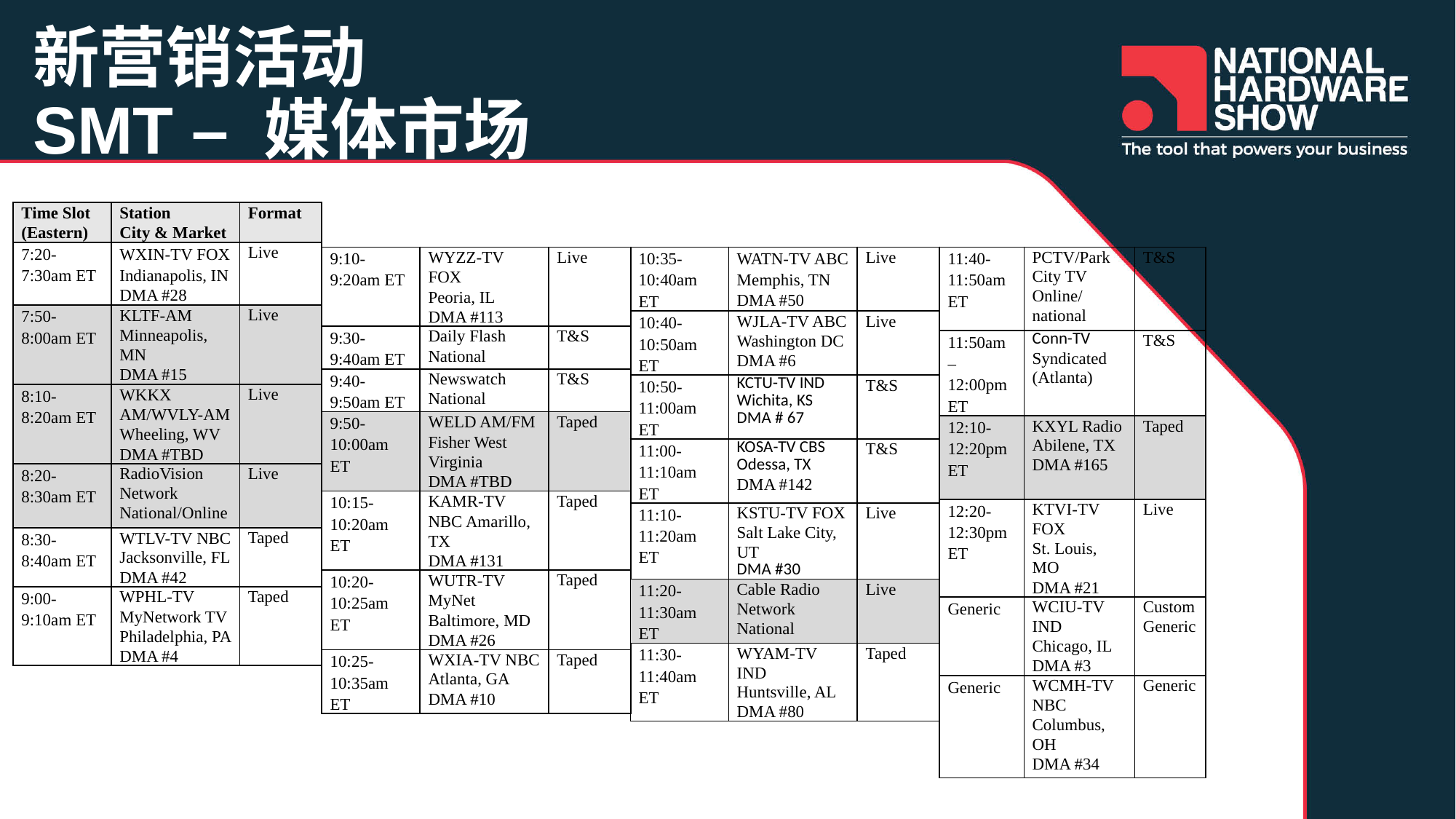

# 新营销活动 SMT – 媒体市场
| Time Slot (Eastern) | Station City & Market | Format |
| --- | --- | --- |
| 7:20-7:30am ET | WXIN-TV FOX Indianapolis, IN DMA #28 | Live |
| 7:50-8:00am ET | KLTF-AM Minneapolis, MN DMA #15 | Live |
| 8:10-8:20am ET | WKKX AM/WVLY-AM Wheeling, WV DMA #TBD | Live |
| 8:20-8:30am ET | RadioVision Network National/Online | Live |
| 8:30-8:40am ET | WTLV-TV NBC Jacksonville, FL DMA #42 | Taped |
| 9:00-9:10am ET | WPHL-TV MyNetwork TV Philadelphia, PA DMA #4 | Taped |
| 11:40-11:50am ET | PCTV/Park City TV Online/national | T&S |
| --- | --- | --- |
| 11:50am – 12:00pm ET | Conn-TV Syndicated (Atlanta) | T&S |
| 12:10-12:20pm ET | KXYL Radio Abilene, TX DMA #165 | Taped |
| 12:20-12:30pm ET | KTVI-TV FOX St. Louis, MO DMA #21 | Live |
| Generic | WCIU-TV IND Chicago, IL DMA #3 | Custom Generic |
| Generic | WCMH-TV NBC Columbus, OH DMA #34 | Generic |
| 9:10-9:20am ET | WYZZ-TV FOX Peoria, IL DMA #113 | Live |
| --- | --- | --- |
| 9:30-9:40am ET | Daily Flash National | T&S |
| 9:40-9:50am ET | Newswatch National | T&S |
| 9:50-10:00am ET | WELD AM/FM Fisher West Virginia DMA #TBD | Taped |
| 10:15-10:20am ET | KAMR-TV NBC Amarillo, TX DMA #131 | Taped |
| 10:20-10:25am ET | WUTR-TV MyNet Baltimore, MD DMA #26 | Taped |
| 10:25-10:35am ET | WXIA-TV NBC Atlanta, GA DMA #10 | Taped |
| 10:35-10:40am ET | WATN-TV ABC Memphis, TN DMA #50 | Live |
| --- | --- | --- |
| 10:40-10:50am ET | WJLA-TV ABC Washington DC DMA #6 | Live |
| 10:50-11:00am ET | KCTU-TV IND Wichita, KS DMA # 67 | T&S |
| 11:00-11:10am ET | KOSA-TV CBS Odessa, TX DMA #142 | T&S |
| 11:10-11:20am ET | KSTU-TV FOX Salt Lake City, UT DMA #30 | Live |
| 11:20-11:30am ET | Cable Radio Network National | Live |
| 11:30-11:40am ET | WYAM-TV IND Huntsville, AL DMA #80 | Taped |